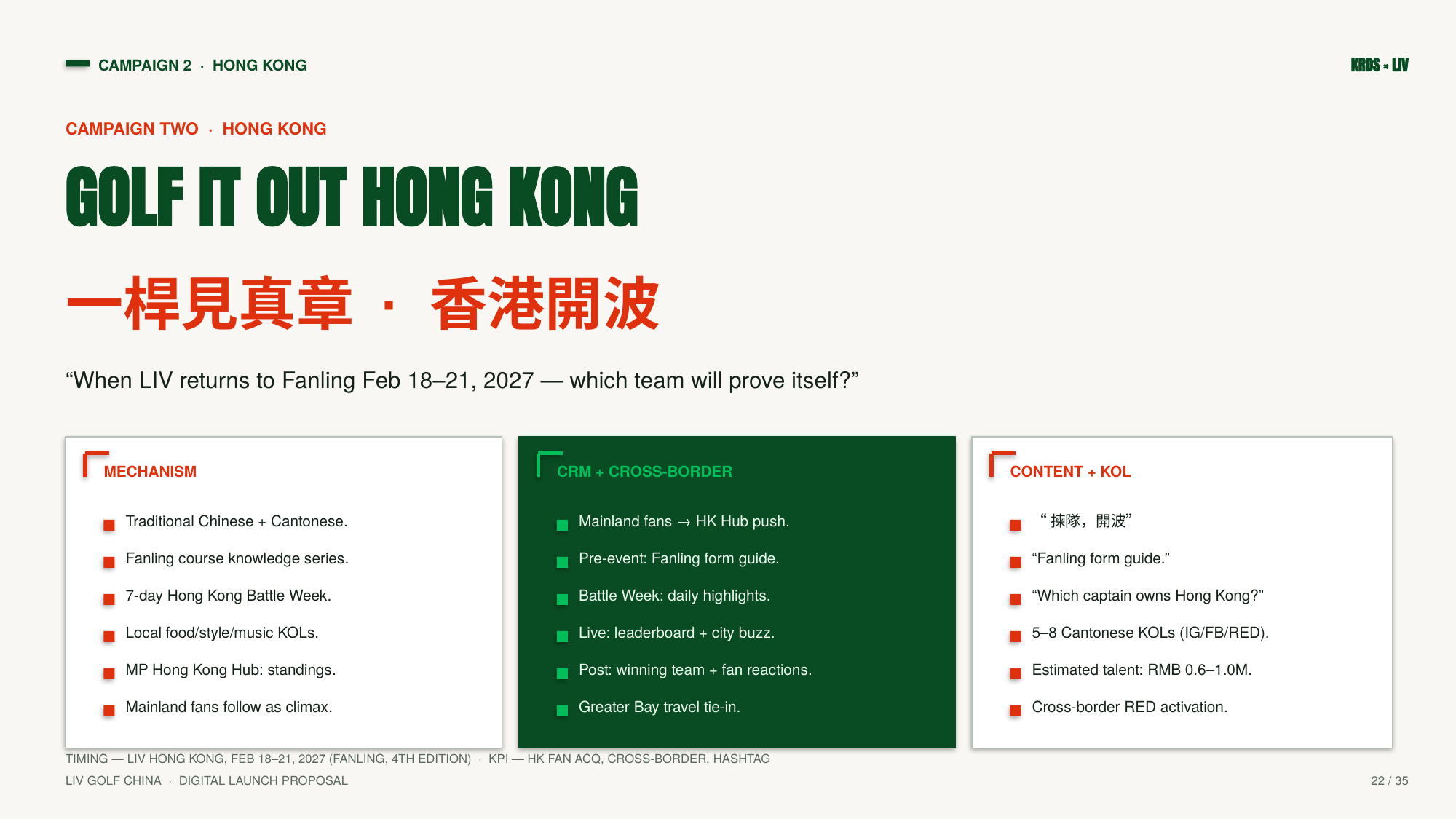

CAMPAIGN 2  ·  HONG KONG
KRDS × LIV

CAMPAIGN TWO  ·  HONG KONG
GOLF IT OUT HONG KONG
一桿見真章 · 香港開波
“When LIV returns to Fanling Feb 18–21, 2027 — which team will prove itself?”

MECHANISM
CRM + CROSS-BORDER
CONTENT + KOL
Traditional Chinese + Cantonese.
Mainland fans → HK Hub push.
“揀隊，開波”

Fanling course knowledge series.
Pre-event: Fanling form guide.
“Fanling form guide.”

7-day Hong Kong Battle Week.
Battle Week: daily highlights.
“Which captain owns Hong Kong?”

Local food/style/music KOLs.
Live: leaderboard + city buzz.
5–8 Cantonese KOLs (IG/FB/RED).

MP Hong Kong Hub: standings.
Post: winning team + fan reactions.
Estimated talent: RMB 0.6–1.0M.

Mainland fans follow as climax.
Greater Bay travel tie-in.
Cross-border RED activation.

TIMING — LIV HONG KONG, FEB 18–21, 2027 (FANLING, 4TH EDITION)  ·  KPI — HK FAN ACQ, CROSS-BORDER, HASHTAG
LIV GOLF CHINA  ·  DIGITAL LAUNCH PROPOSAL
22 / 35